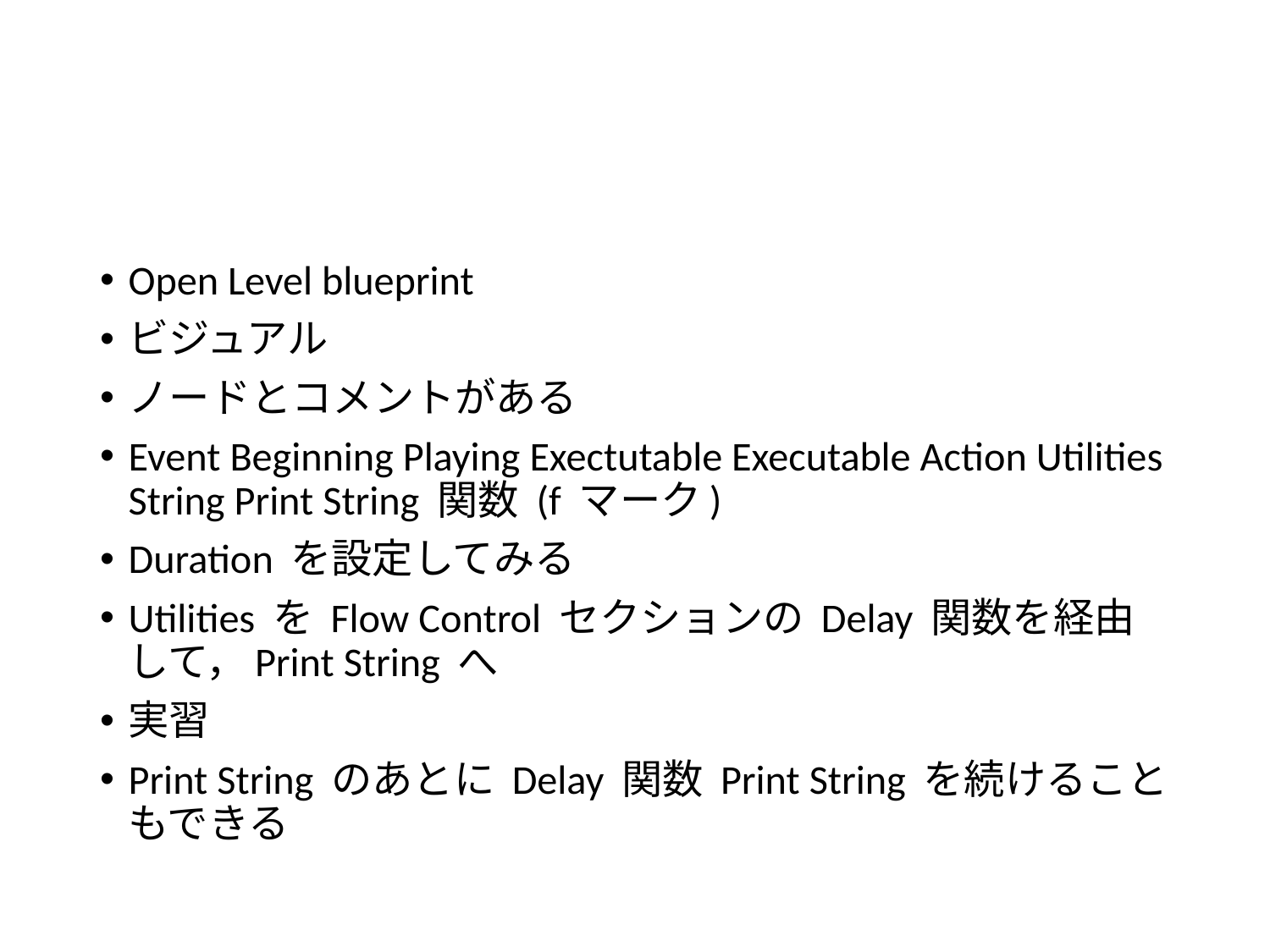

#
Open Level blueprint
ビジュアル
ノードとコメントがある
Event Beginning Playing Exectutable Executable Action Utilities String Print String 関数 (f マーク)
Duration を設定してみる
Utilities を Flow Control セクションの Delay 関数を経由して，Print String へ
実習
Print String のあとに Delay 関数 Print String を続けることもできる